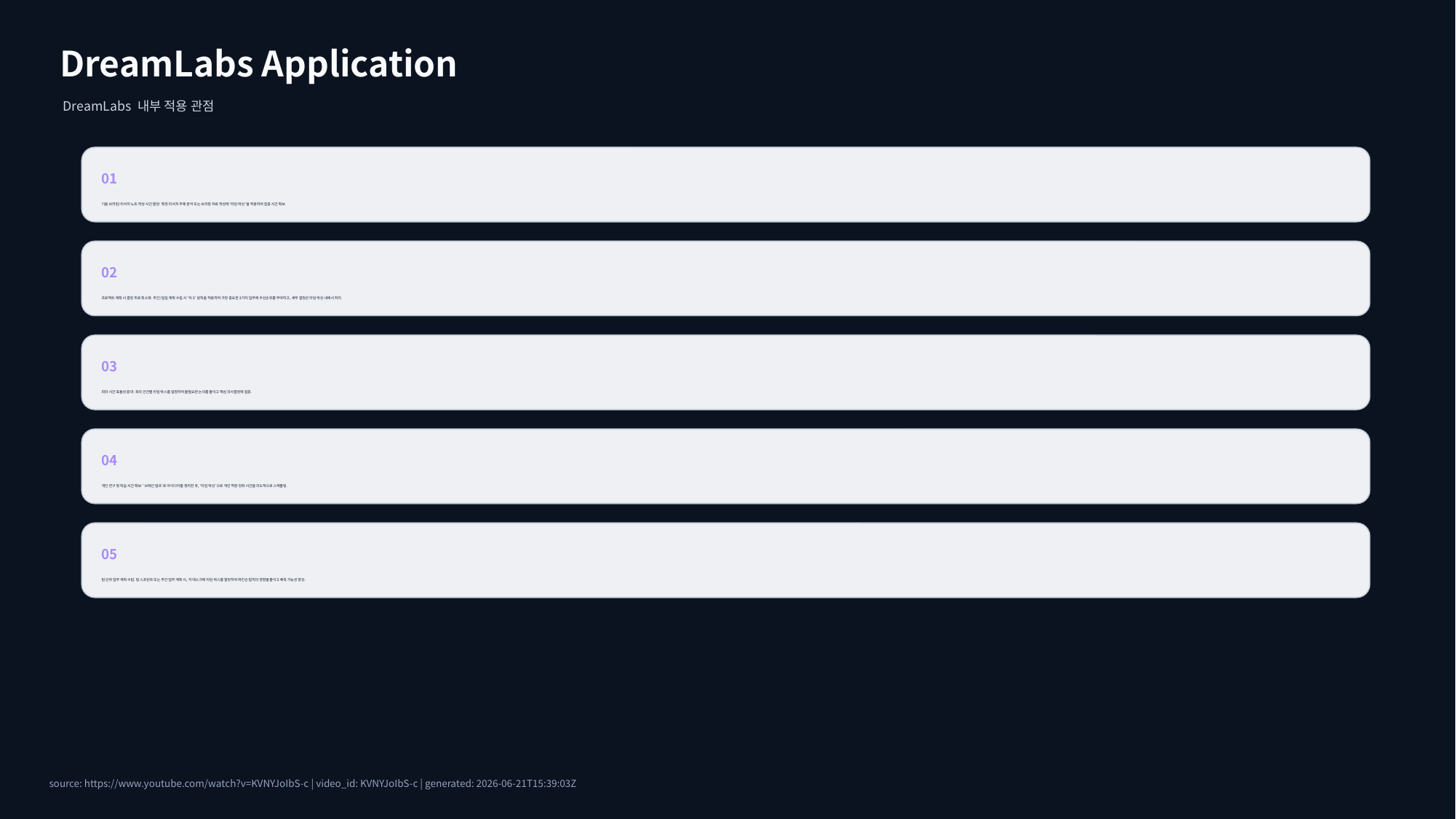

DreamLabs Application
DreamLabs 내부 적용 관점

01
기술 브리핑/리서치 노트 작성 시간 할당: 특정 리서치 주제 분석 또는 브리핑 자료 작성에 '타임 박싱'을 적용하여 집중 시간 확보.

02
프로젝트 계획 시 결정 피로 최소화: 주간/일일 계획 수립 시 '빅 3' 원칙을 적용하여 가장 중요한 3가지 업무에 우선순위를 부여하고, 세부 결정은 타임 박싱 내에서 처리.

03
회의 시간 효율성 증대: 회의 안건별 타임 박스를 설정하여 불필요한 논의를 줄이고 핵심 의사결정에 집중.

04
개인 연구 및 학습 시간 확보: '브레인 덤프'로 아이디어를 정리한 후, '타임 박싱'으로 개인 역량 강화 시간을 의도적으로 스케줄링.

05
팀 단위 업무 계획 수립: 팀 스프린트 또는 주간 업무 계획 시, 각 태스크에 타임 박스를 할당하여 파킨슨 법칙의 영향을 줄이고 예측 가능성 향상.
source: https://www.youtube.com/watch?v=KVNYJoIbS-c | video_id: KVNYJoIbS-c | generated: 2026-06-21T15:39:03Z